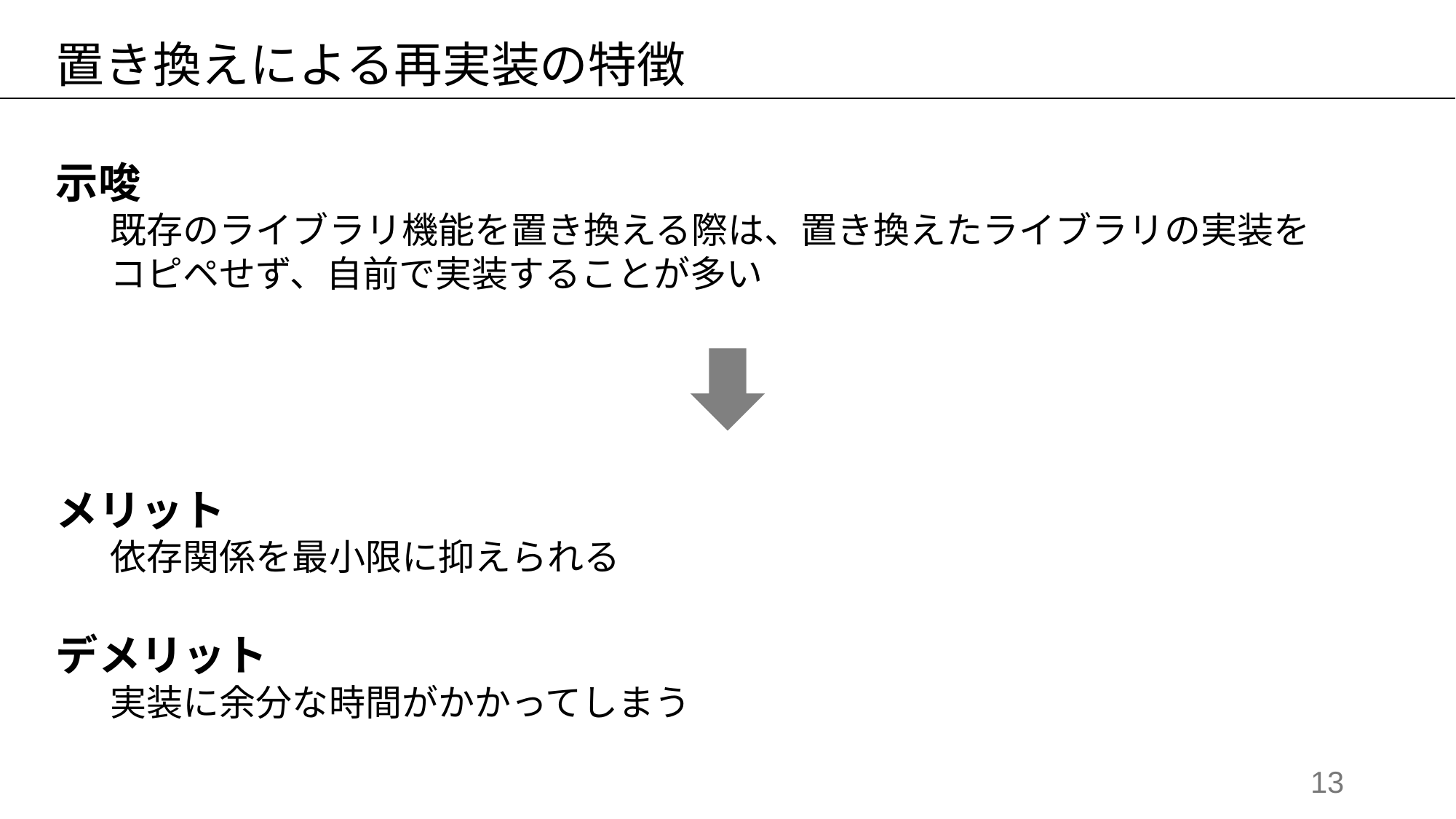

置き換えによる再実装の特徴
示唆
既存のライブラリ機能を置き換える際は、置き換えたライブラリの実装を
コピペせず、自前で実装することが多い

メリット
依存関係を最小限に抑えられる

デメリット
実装に余分な時間がかかってしまう
13